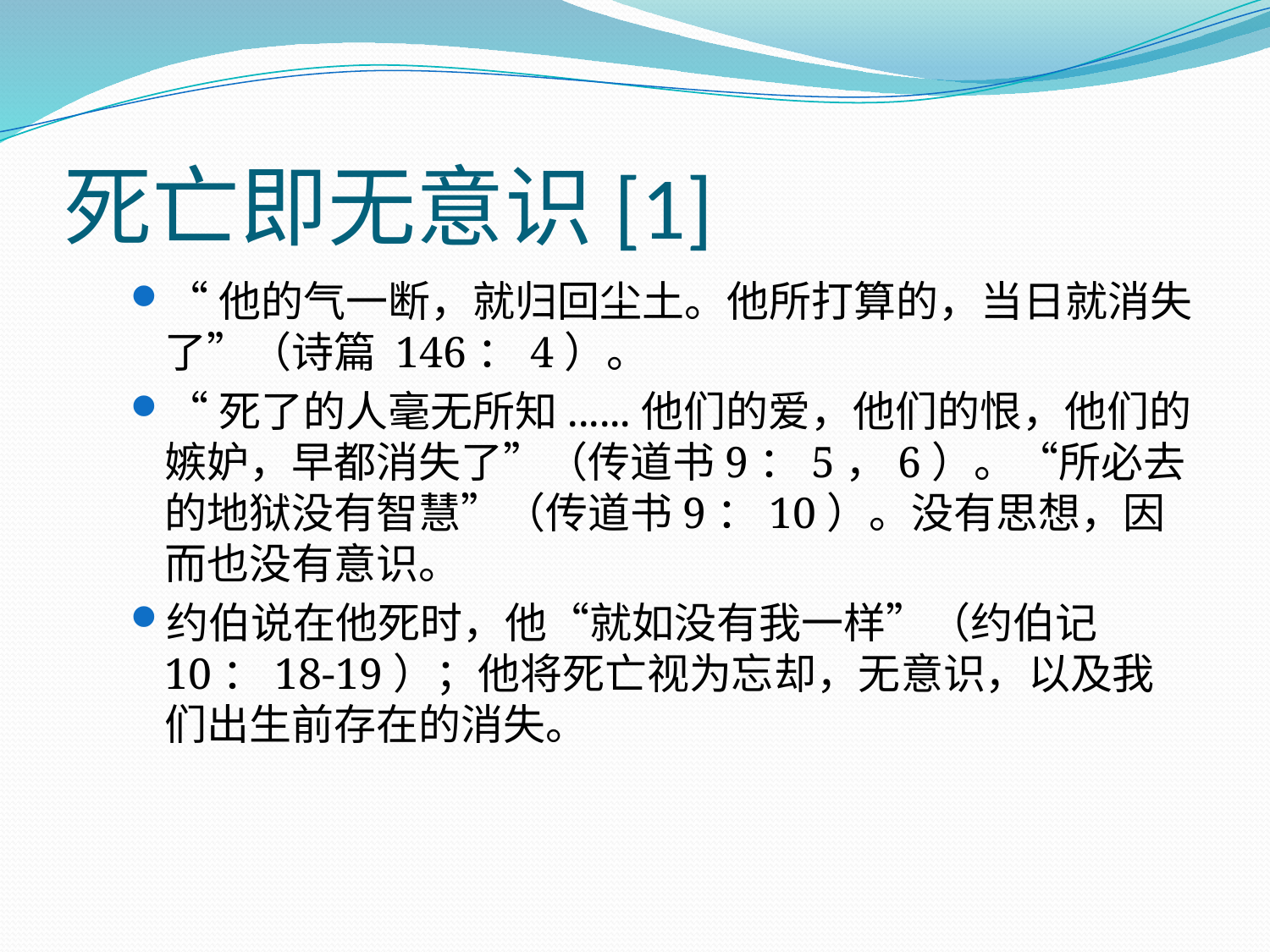

# 死亡即无意识[1]
“他的气一断，就归回尘土。他所打算的，当日就消失了”（诗篇 146：4）。
“死了的人毫无所知......他们的爱，他们的恨，他们的嫉妒，早都消失了”（传道书9：5，6）。“所必去的地狱没有智慧”（传道书9：10）。没有思想，因而也没有意识。
约伯说在他死时，他“就如没有我一样”（约伯记10：18-19）；他将死亡视为忘却，无意识，以及我们出生前存在的消失。